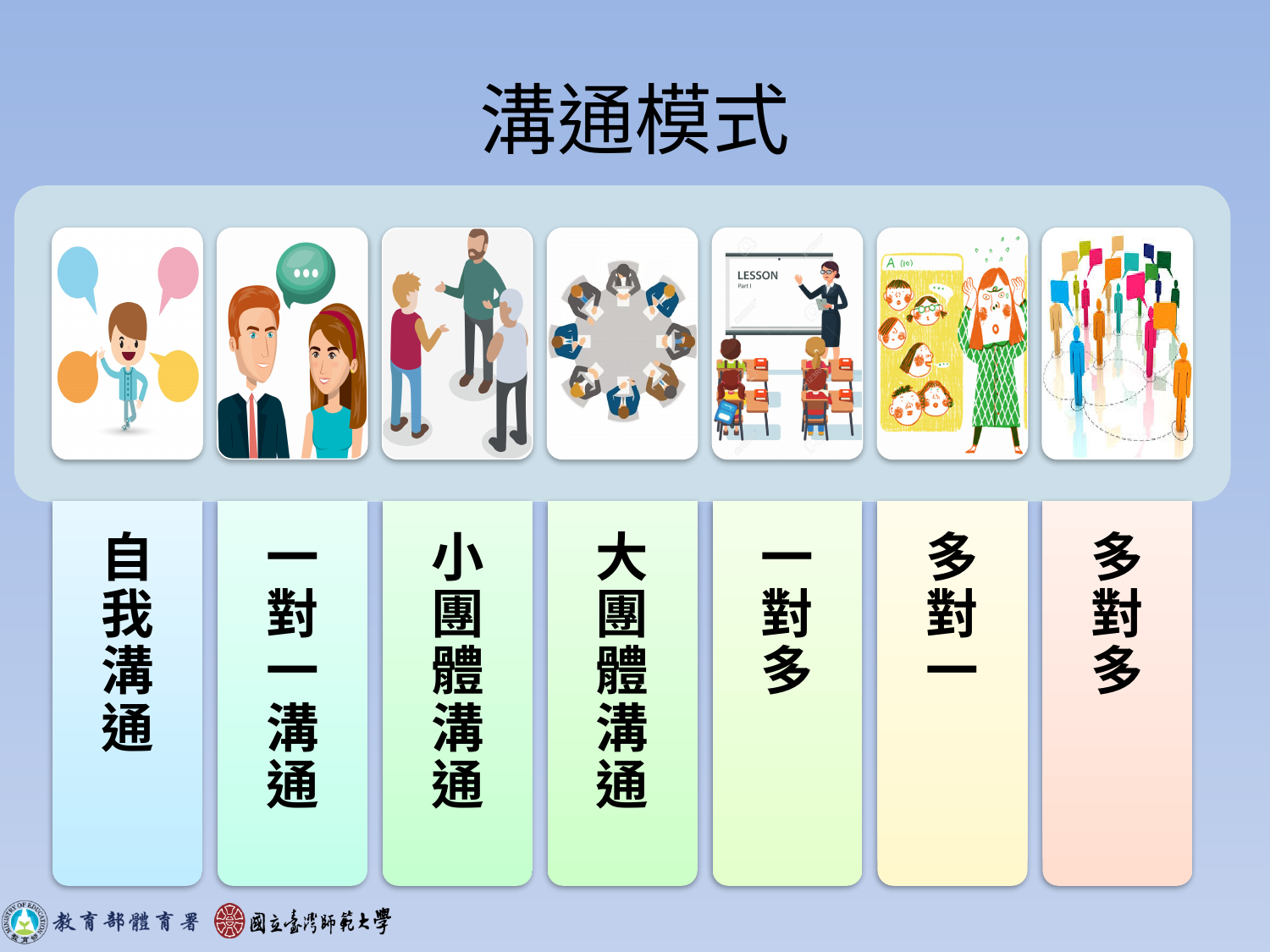

# 溝通模式
自我溝通
一對一溝通
小團體溝通
大團體溝通
一對多
多對一
多對多